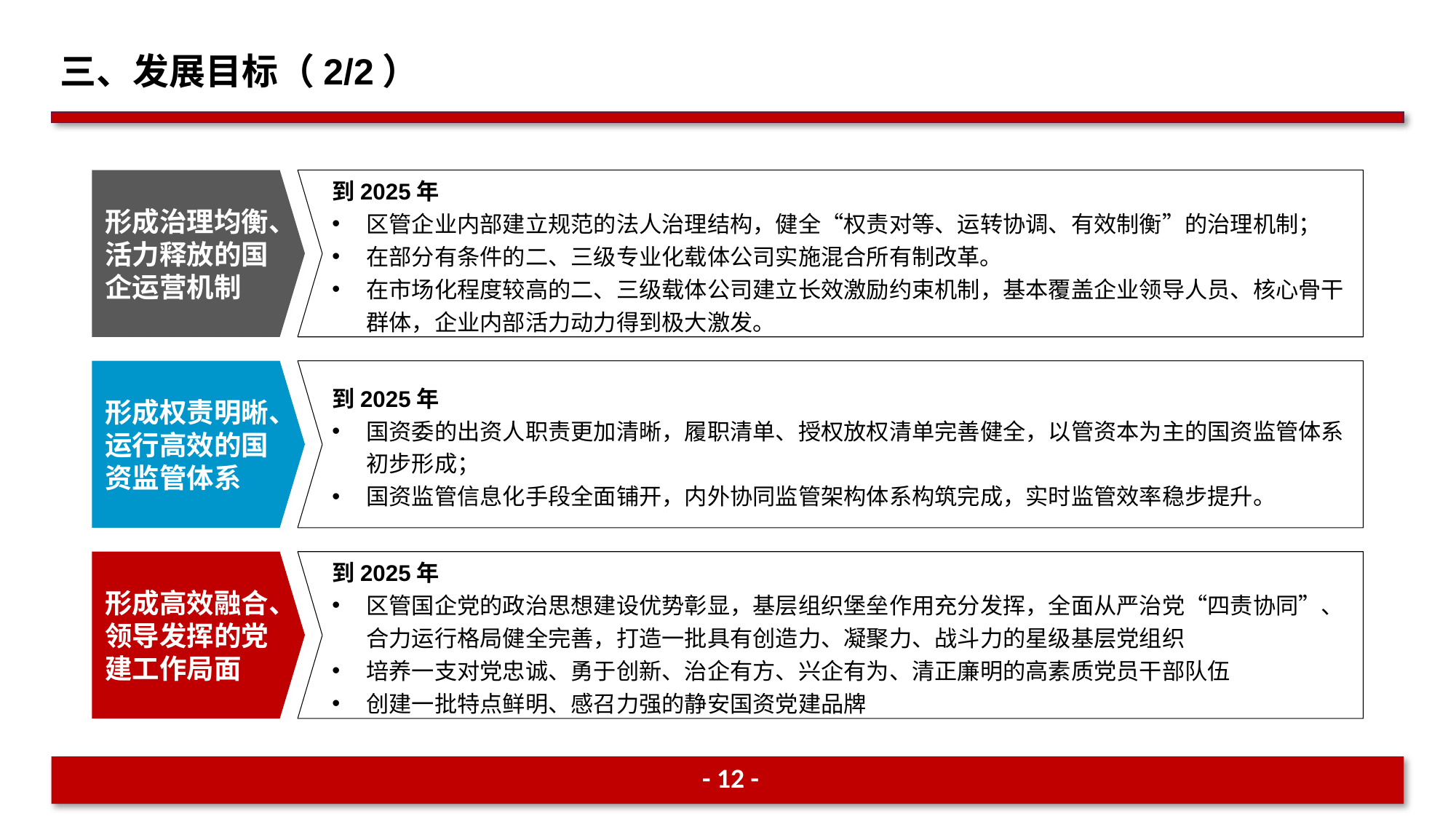

三、发展目标（2/2）
形成治理均衡、活力释放的国企运营机制
到2025年
区管企业内部建立规范的法人治理结构，健全“权责对等、运转协调、有效制衡”的治理机制；
在部分有条件的二、三级专业化载体公司实施混合所有制改革。
在市场化程度较高的二、三级载体公司建立长效激励约束机制，基本覆盖企业领导人员、核心骨干群体，企业内部活力动力得到极大激发。
形成权责明晰、运行高效的国资监管体系
到2025年
国资委的出资人职责更加清晰，履职清单、授权放权清单完善健全，以管资本为主的国资监管体系初步形成；
国资监管信息化手段全面铺开，内外协同监管架构体系构筑完成，实时监管效率稳步提升。
形成高效融合、领导发挥的党建工作局面
到2025年
区管国企党的政治思想建设优势彰显，基层组织堡垒作用充分发挥，全面从严治党“四责协同”、合力运行格局健全完善，打造一批具有创造力、凝聚力、战斗力的星级基层党组织
培养一支对党忠诚、勇于创新、治企有方、兴企有为、清正廉明的高素质党员干部队伍
创建一批特点鲜明、感召力强的静安国资党建品牌